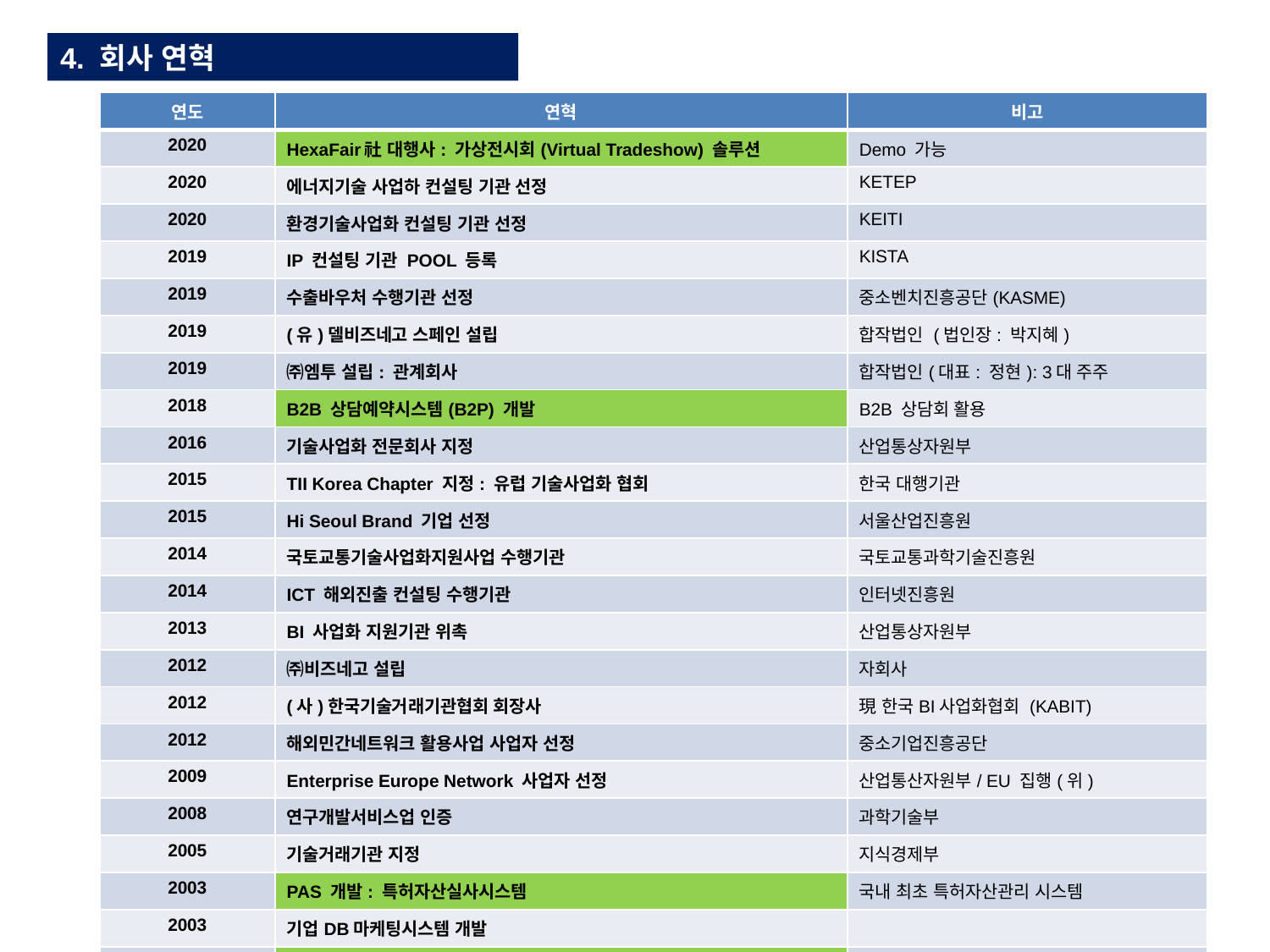

4. 회사 연혁
| 연도 | 연혁 | 비고 |
| --- | --- | --- |
| 2020 | HexaFair社 대행사: 가상전시회(Virtual Tradeshow) 솔루션 | Demo 가능 |
| 2020 | 에너지기술 사업하 컨설팅 기관 선정 | KETEP |
| 2020 | 환경기술사업화 컨설팅 기관 선정 | KEITI |
| 2019 | IP 컨설팅 기관 POOL 등록 | KISTA |
| 2019 | 수출바우처 수행기관 선정 | 중소벤치진흥공단(KASME) |
| 2019 | (유)델비즈네고 스페인 설립 | 합작법인 (법인장: 박지혜) |
| 2019 | ㈜엠투 설립: 관계회사 | 합작법인(대표: 정현): 3대 주주 |
| 2018 | B2B 상담예약시스템(B2P) 개발 | B2B 상담회 활용 |
| 2016 | 기술사업화 전문회사 지정 | 산업통상자원부 |
| 2015 | TII Korea Chapter 지정: 유럽 기술사업화 협회 | 한국 대행기관 |
| 2015 | Hi Seoul Brand 기업 선정 | 서울산업진흥원 |
| 2014 | 국토교통기술사업화지원사업 수행기관 | 국토교통과학기술진흥원 |
| 2014 | ICT 해외진출 컨설팅 수행기관 | 인터넷진흥원 |
| 2013 | BI 사업화 지원기관 위촉 | 산업통상자원부 |
| 2012 | ㈜비즈네고 설립 | 자회사 |
| 2012 | (사)한국기술거래기관협회 회장사 | 現 한국BI사업화협회 (KABIT) |
| 2012 | 해외민간네트워크 활용사업 사업자 선정 | 중소기업진흥공단 |
| 2009 | Enterprise Europe Network 사업자 선정 | 산업통산자원부/ EU 집행(위) |
| 2008 | 연구개발서비스업 인증 | 과학기술부 |
| 2005 | 기술거래기관 지정 | 지식경제부 |
| 2003 | PAS 개발: 특허자산실사시스템 | 국내 최초 특허자산관리 시스템 |
| 2003 | 기업DB마케팅시스템 개발 |  |
| 2002 | TIP 개발: 가치평가시스템 | 국내 최초 기술평가시스템 |
| 2000 | ㈜델타텍코리아 설립 | 美 DTI 한국법인 |